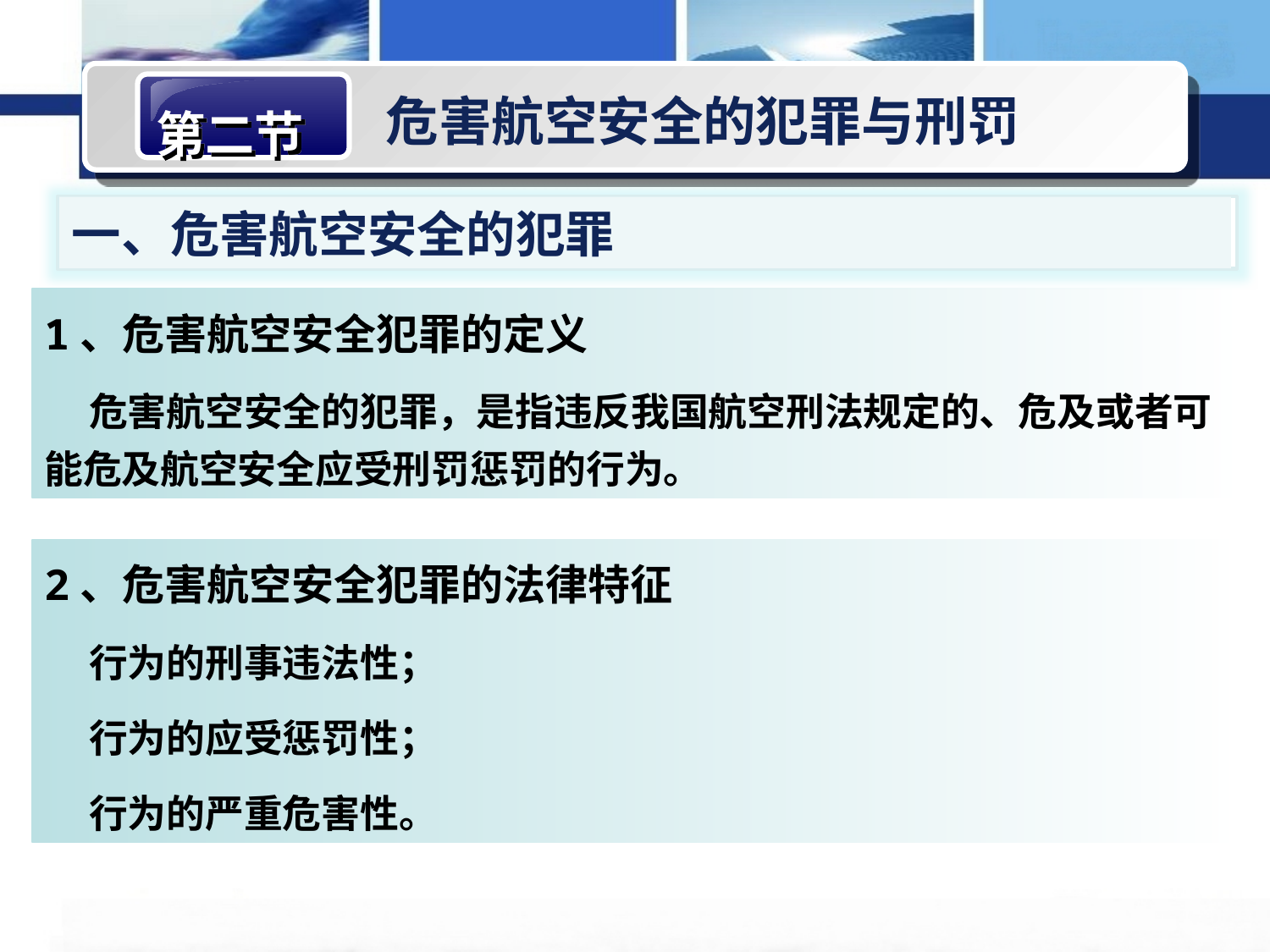

第二节
危害航空安全的犯罪与刑罚

一、危害航空安全的犯罪
1、危害航空安全犯罪的定义
    危害航空安全的犯罪，是指违反我国航空刑法规定的、危及或者可能危及航空安全应受刑罚惩罚的行为。
2、危害航空安全犯罪的法律特征
    行为的刑事违法性；
    行为的应受惩罚性；
    行为的严重危害性。
9